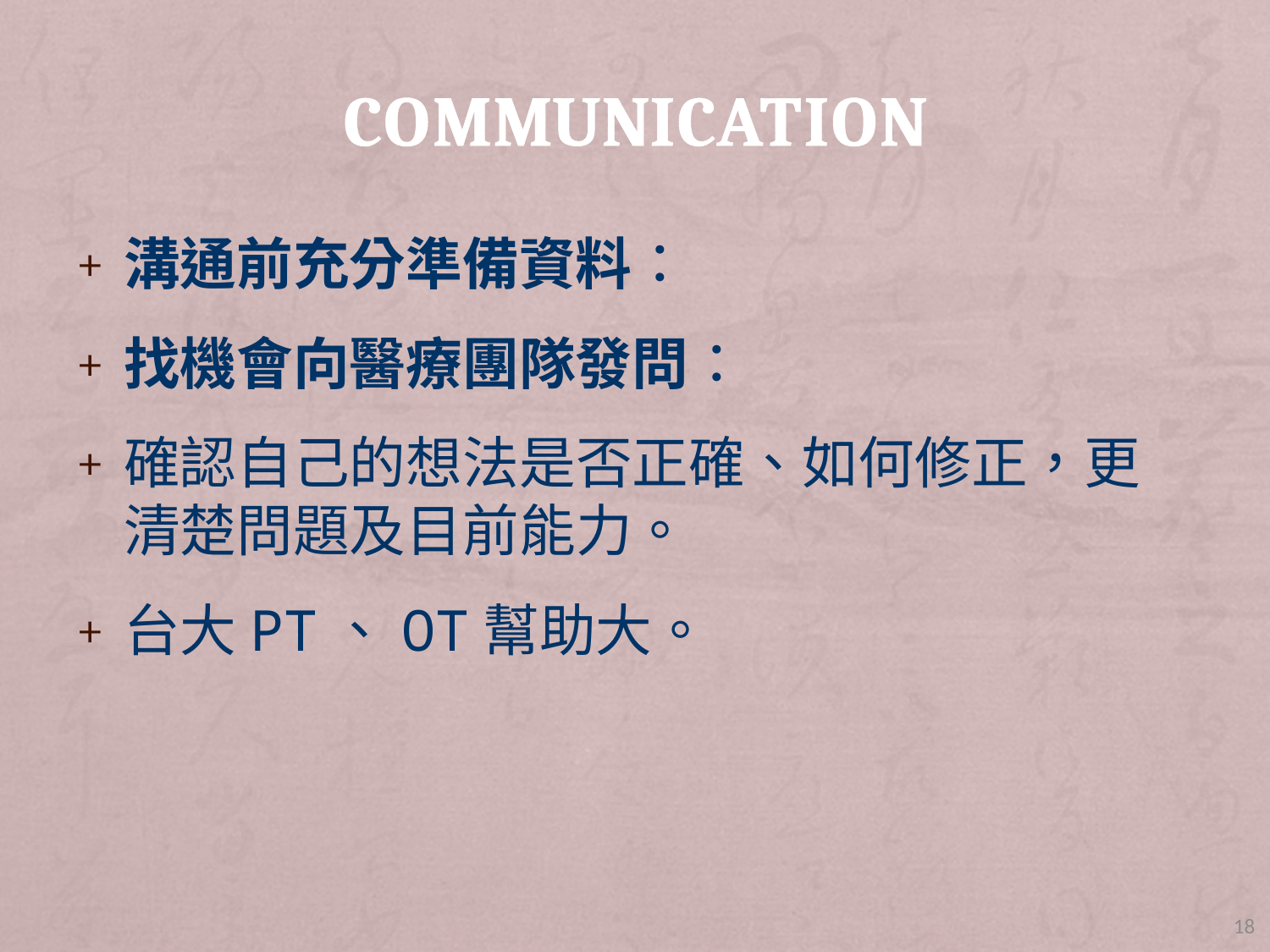

# communication
溝通前充分準備資料：
找機會向醫療團隊發問：
確認自己的想法是否正確、如何修正，更清楚問題及目前能力。
台大PT、OT幫助大。
18